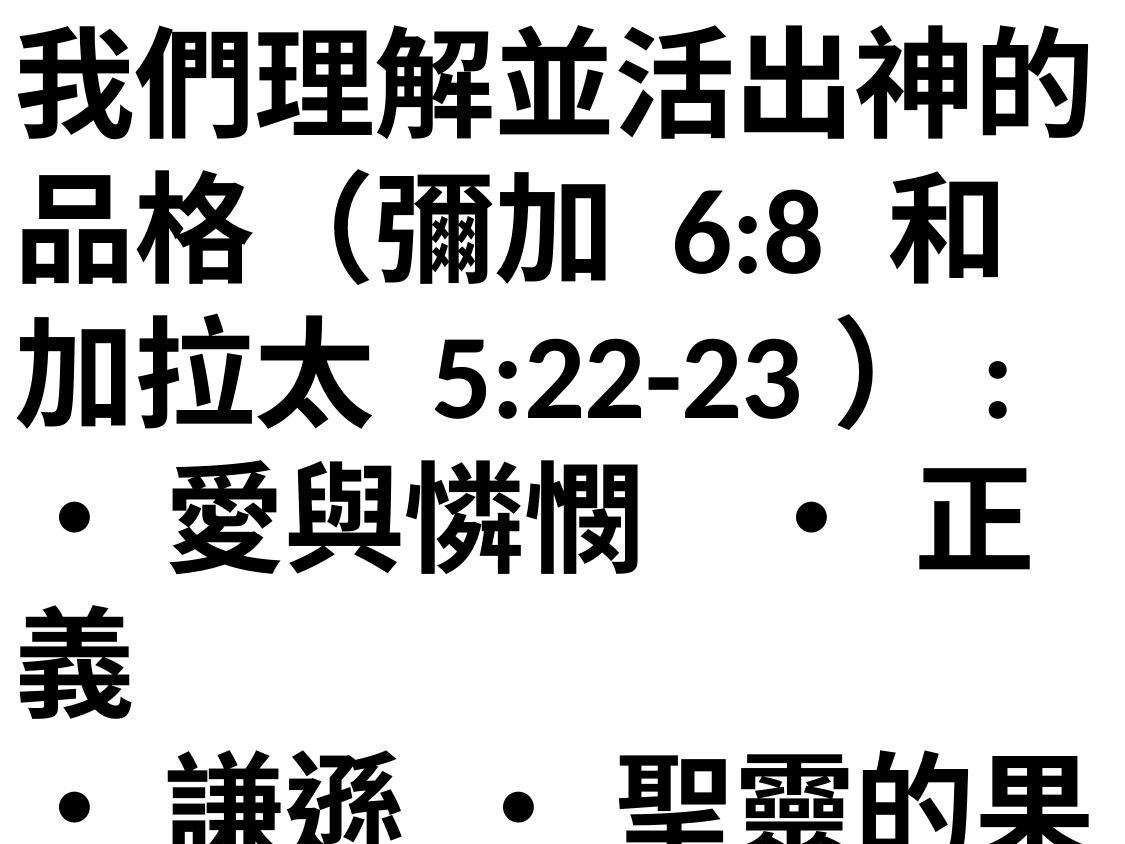

我們理解並活出神的品格（彌加 6:8 和加拉太 5:22-23）:
•	愛與憐憫    •	正義
•	謙遜  •	聖靈的果子